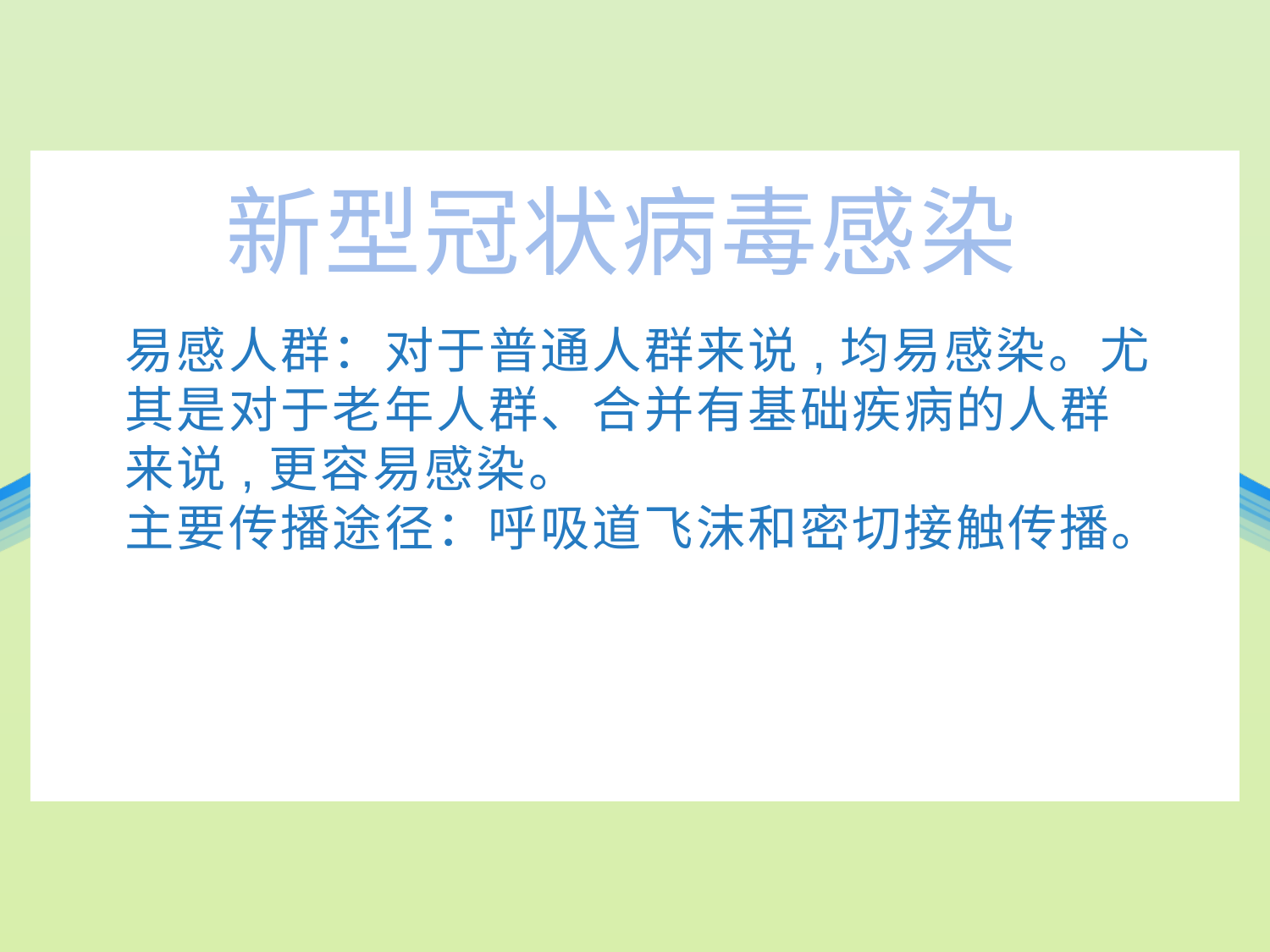

新型冠状病毒感染
易感人群：对于普通人群来说,均易感染。尤其是对于老年人群、合并有基础疾病的人群来说,更容易感染。
主要传播途径：呼吸道飞沫和密切接触传播。